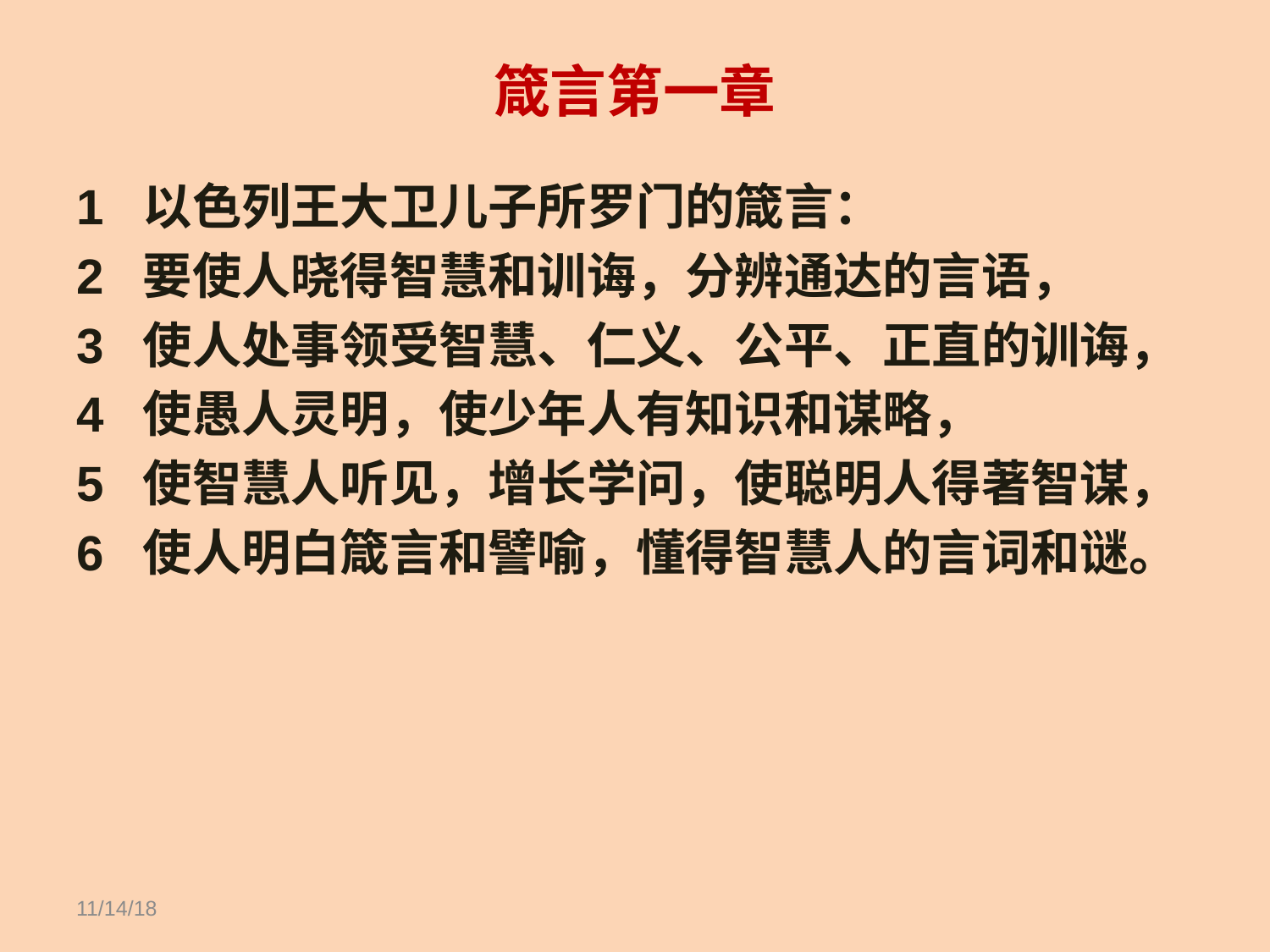

箴言第一章
1  以色列王大卫儿子所罗门的箴言：
2  要使人晓得智慧和训诲，分辨通达的言语，
3  使人处事领受智慧、仁义、公平、正直的训诲，
4  使愚人灵明，使少年人有知识和谋略，
5  使智慧人听见，增长学问，使聪明人得著智谋，
6  使人明白箴言和譬喻，懂得智慧人的言词和谜。
11/14/18